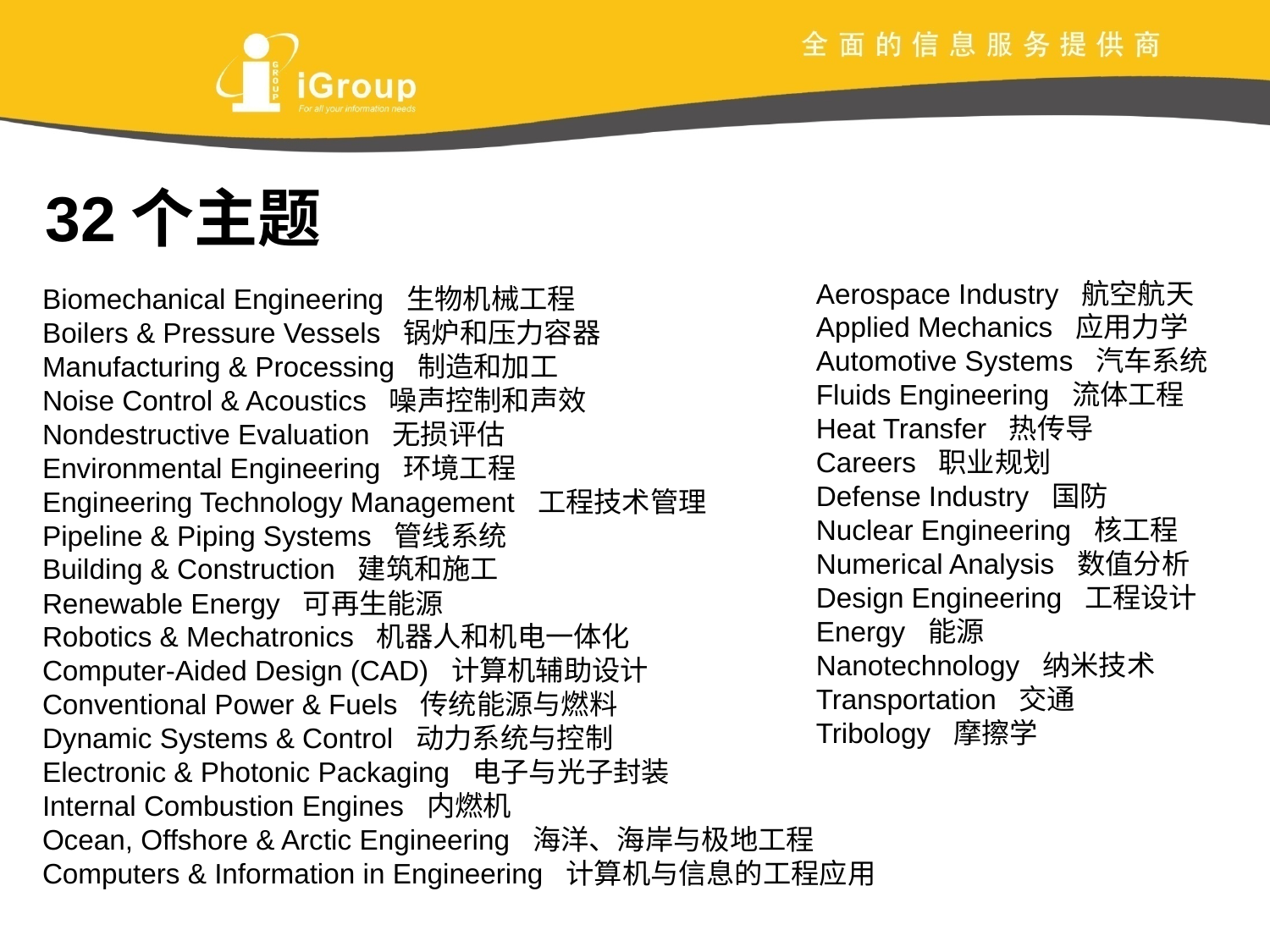

32个主题
Aerospace Industry  航空航天
Applied Mechanics  应用力学
Automotive Systems  汽车系统
Fluids Engineering  流体工程
Heat Transfer  热传导
Careers  职业规划
Defense Industry  国防
Nuclear Engineering  核工程
Numerical Analysis  数值分析
Design Engineering  工程设计
Energy  能源
Nanotechnology  纳米技术
Transportation  交通
Tribology  摩擦学
Biomechanical Engineering  生物机械工程
Boilers & Pressure Vessels  锅炉和压力容器
Manufacturing & Processing  制造和加工
Noise Control & Acoustics  噪声控制和声效
Nondestructive Evaluation  无损评估
Environmental Engineering  环境工程
Engineering Technology Management  工程技术管理
Pipeline & Piping Systems  管线系统
Building & Construction  建筑和施工
Renewable Energy  可再生能源
Robotics & Mechatronics  机器人和机电一体化
Computer-Aided Design (CAD)  计算机辅助设计
Conventional Power & Fuels  传统能源与燃料
Dynamic Systems & Control  动力系统与控制
Electronic & Photonic Packaging  电子与光子封装
Internal Combustion Engines  内燃机
Ocean, Offshore & Arctic Engineering  海洋、海岸与极地工程
Computers & Information in Engineering  计算机与信息的工程应用